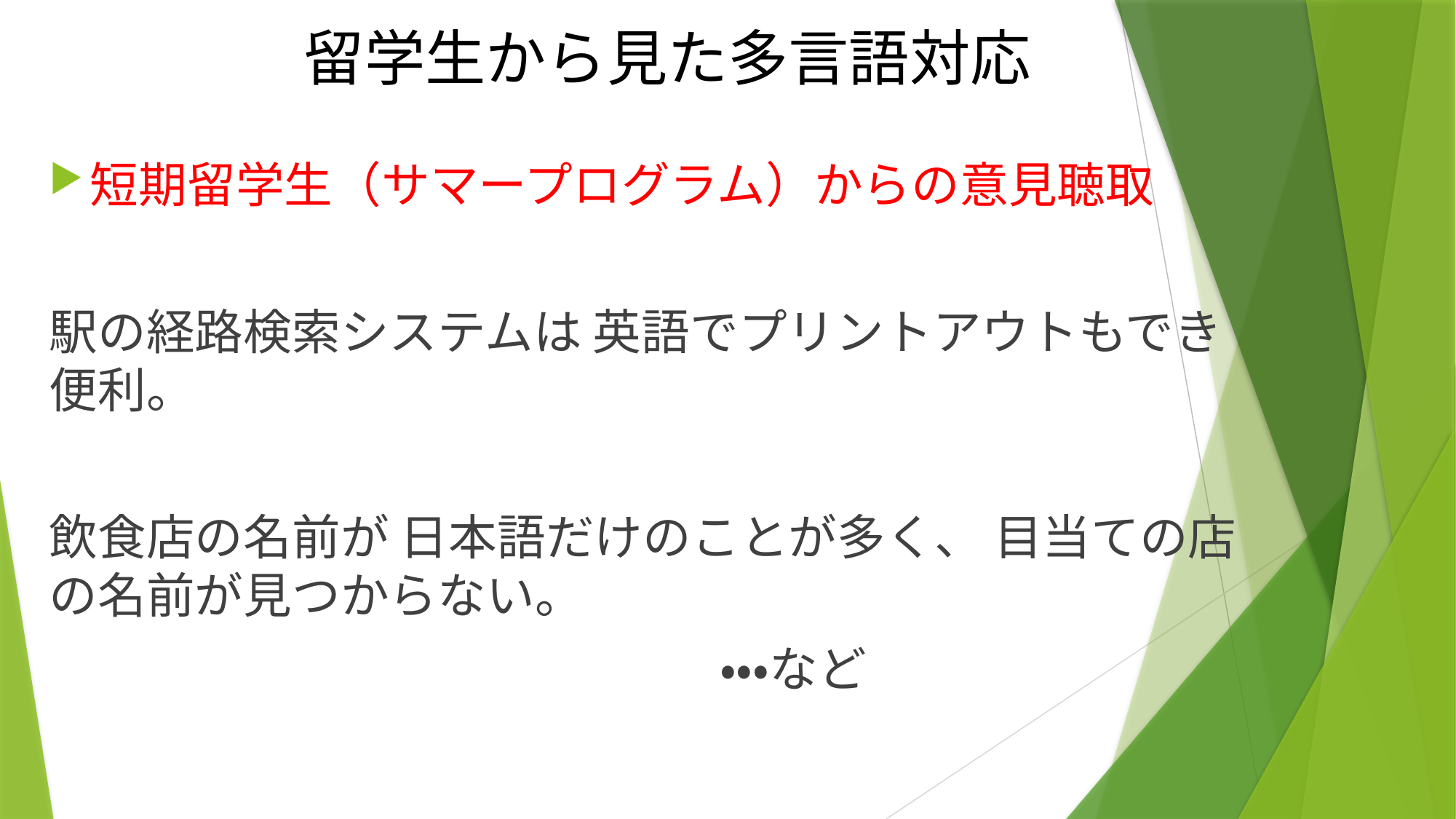

# 留学生から見た多言語対応
短期留学生（サマープログラム）からの意見聴取

駅の経路検索システムは 英語でプリントアウトもでき便利。

飲食店の名前が 日本語だけのことが多く、 目当ての店の名前が見つからない。
       　　　　　　　　　　　　・・・など